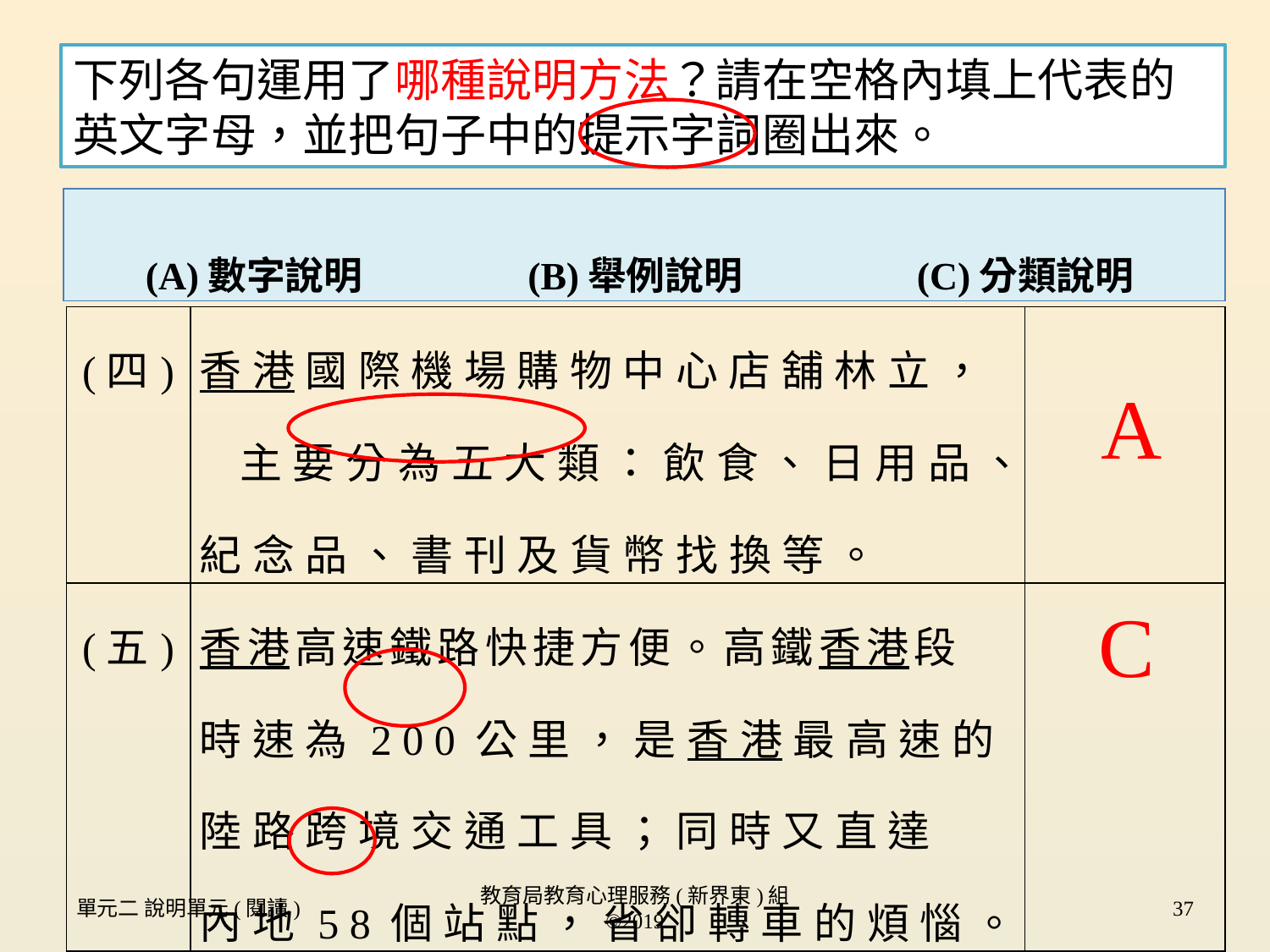

下列各句運用了哪種說明方法？請在空格內填上代表的英文字母，並把句子中的提示字詞圈出來。

| (A)數字說明 | (B)舉例說明 | (C)分類說明 |
| --- | --- | --- |
| (四) | 香港國際機場購物中心店舖林立， 主要分為五大類：飲食、日用品、紀念品、書刊及貨幣找換等。 |  |
| --- | --- | --- |
| (五) | 香港高速鐵路快捷方便。高鐵香港段時速為200公里，是香港最高速的陸路跨境交通工具；同時又直達 內地58個站點，省卻轉車的煩惱。 |  |
A

C

單元二 說明單元(閱讀)
教育局教育心理服務(新界東)組 ©2019
37